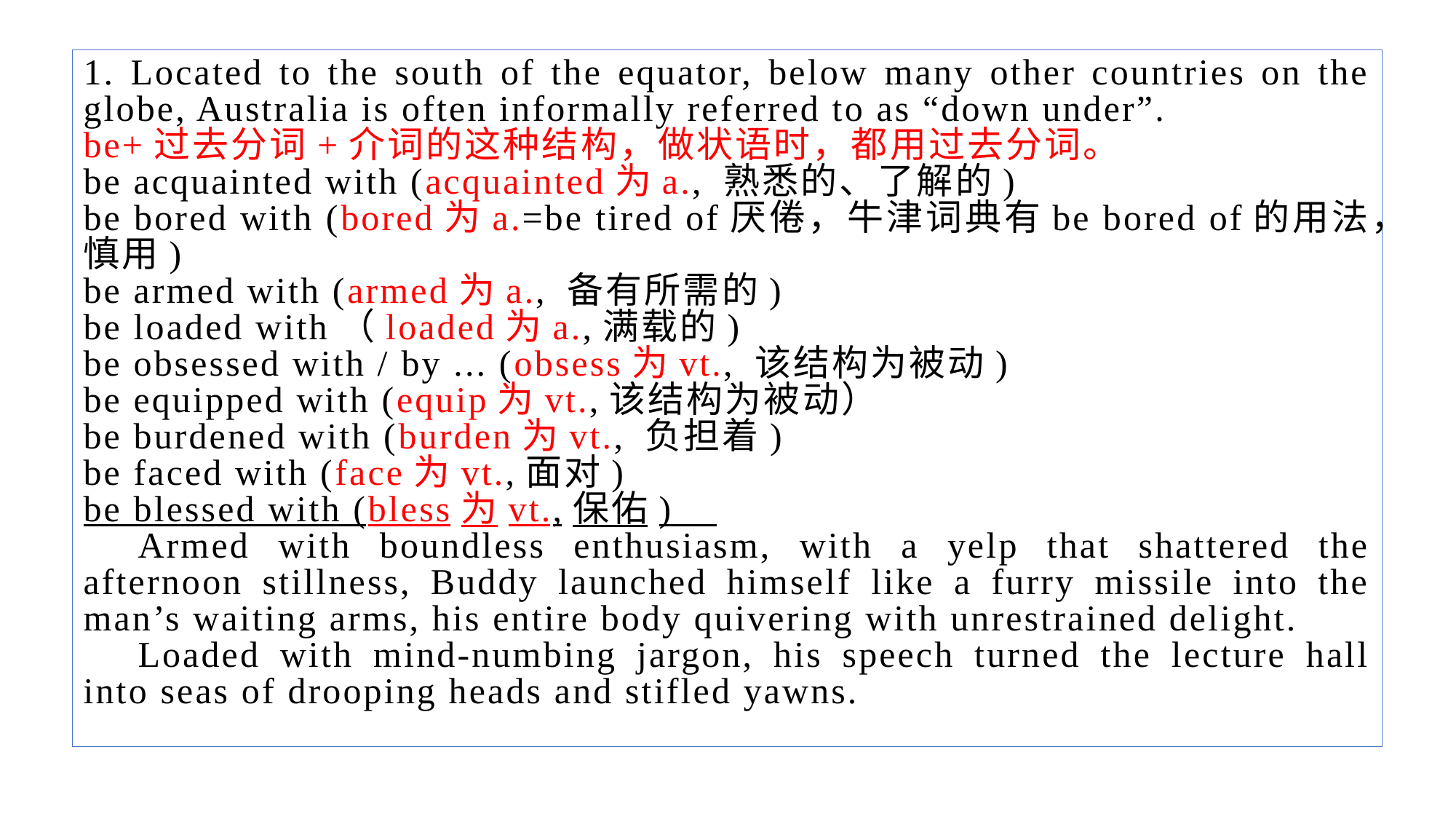

1. Located to the south of the equator, below many other countries on the globe, Australia is often informally referred to as “down under”.
be+过去分词+介词的这种结构，做状语时，都用过去分词。
be acquainted with (acquainted为a., 熟悉的、了解的)
be bored with (bored为a.=be tired of厌倦，牛津词典有be bored of的用法，慎用)
be armed with (armed为a., 备有所需的)
be loaded with（loaded为a.,满载的)
be obsessed with / by ... (obsess为vt., 该结构为被动)
be equipped with (equip为vt.,该结构为被动）
be burdened with (burden为vt., 负担着)
be faced with (face为vt.,面对)
be blessed with (bless为vt.,保佑)
Armed with boundless enthusiasm, with a yelp that shattered the afternoon stillness, Buddy launched himself like a furry missile into the man’s waiting arms, his entire body quivering with unrestrained delight.
Loaded with mind-numbing jargon, his speech turned the lecture hall into seas of drooping heads and stifled yawns.